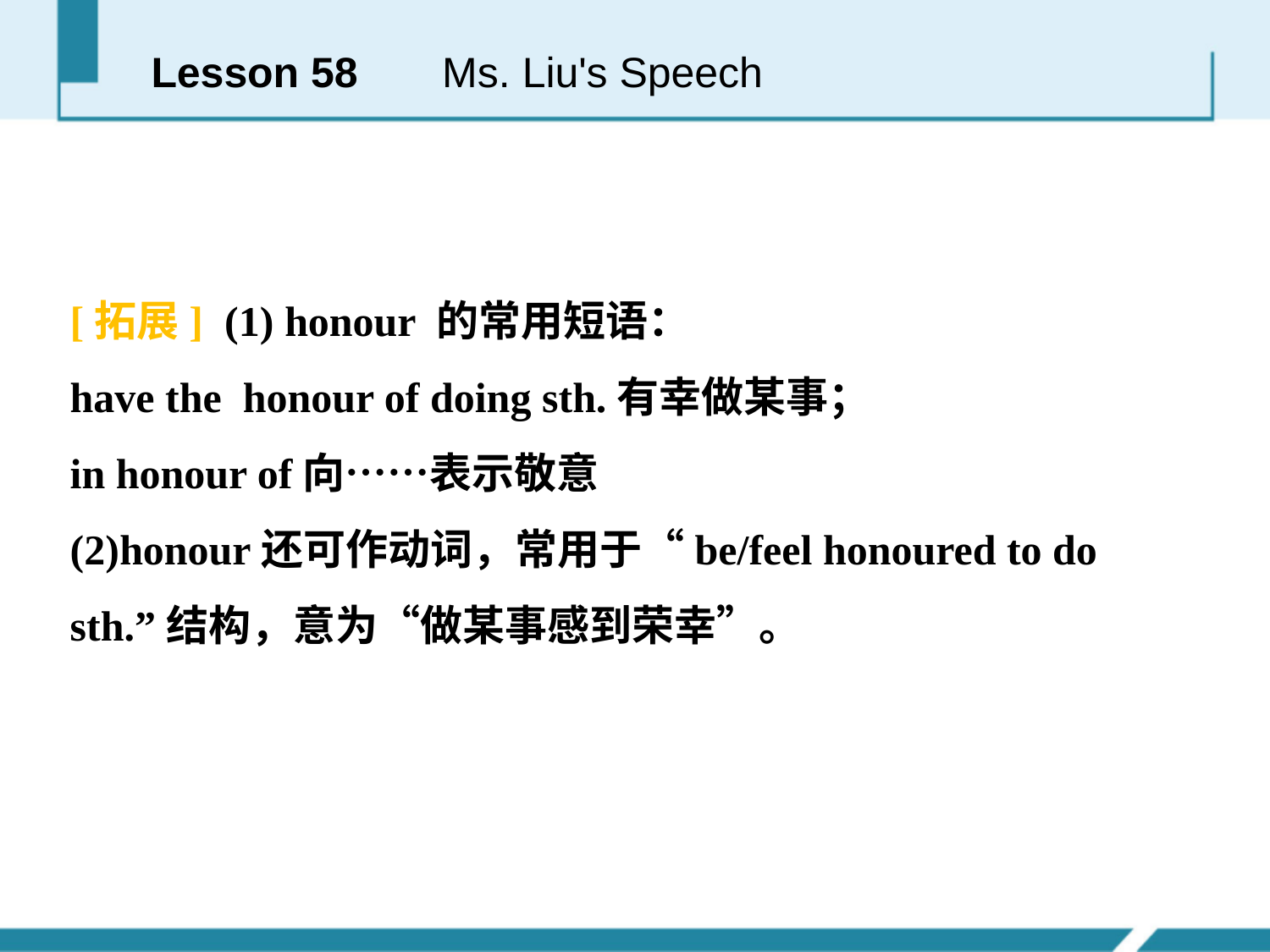

Lesson 58 　 Ms. Liu's Speech
[拓展]  (1) honour 的常用短语：
have the  honour of doing sth.有幸做某事；
in honour of向……表示敬意
(2)honour还可作动词，常用于“be/feel honoured to do sth.”结构，意为“做某事感到荣幸”。